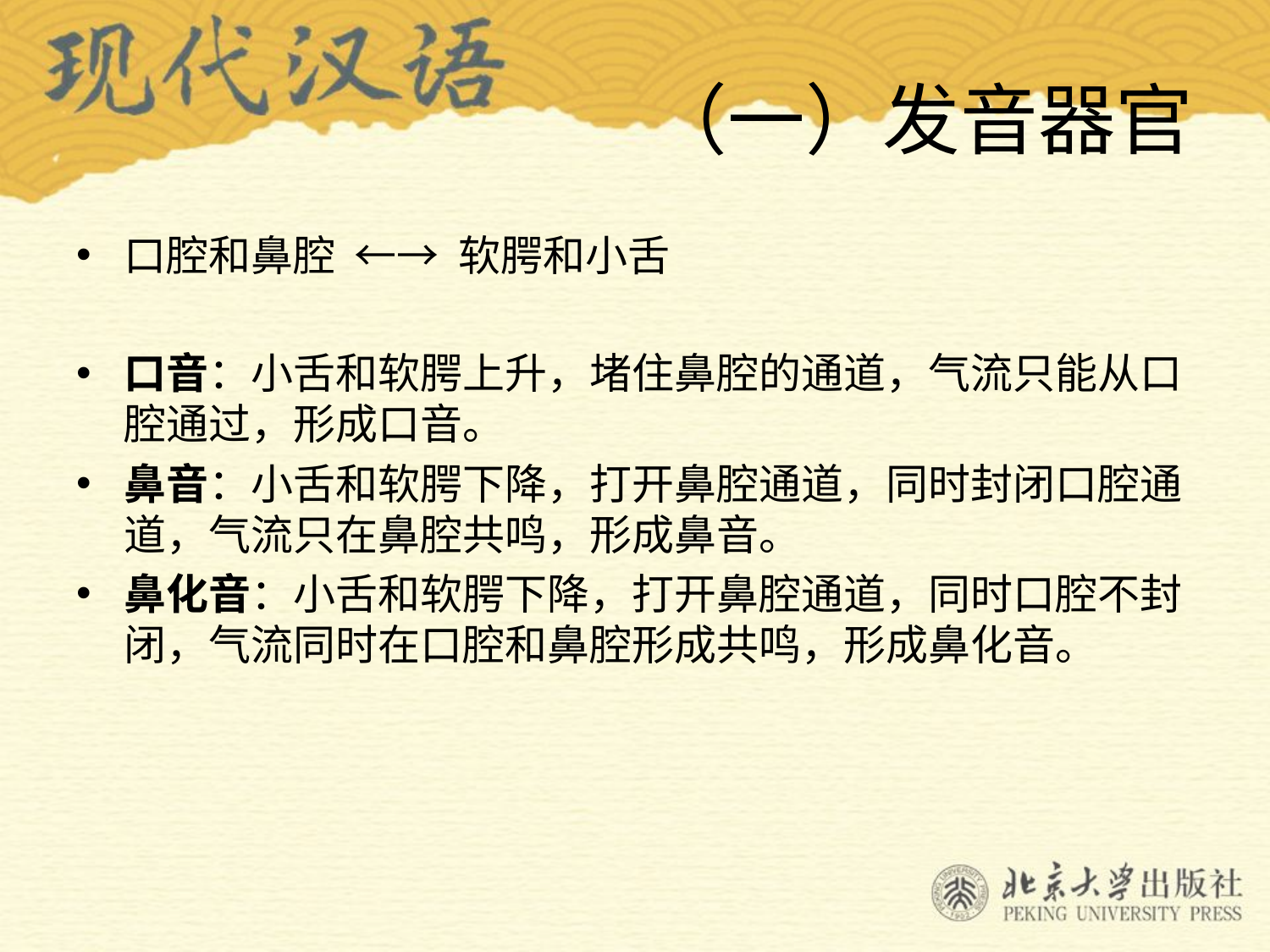

# （一）发音器官
口腔和鼻腔  ←→  软腭和小舌

口音：小舌和软腭上升，堵住鼻腔的通道，气流只能从口腔通过，形成口音。
鼻音：小舌和软腭下降，打开鼻腔通道，同时封闭口腔通道，气流只在鼻腔共鸣，形成鼻音。
鼻化音：小舌和软腭下降，打开鼻腔通道，同时口腔不封闭，气流同时在口腔和鼻腔形成共鸣，形成鼻化音。